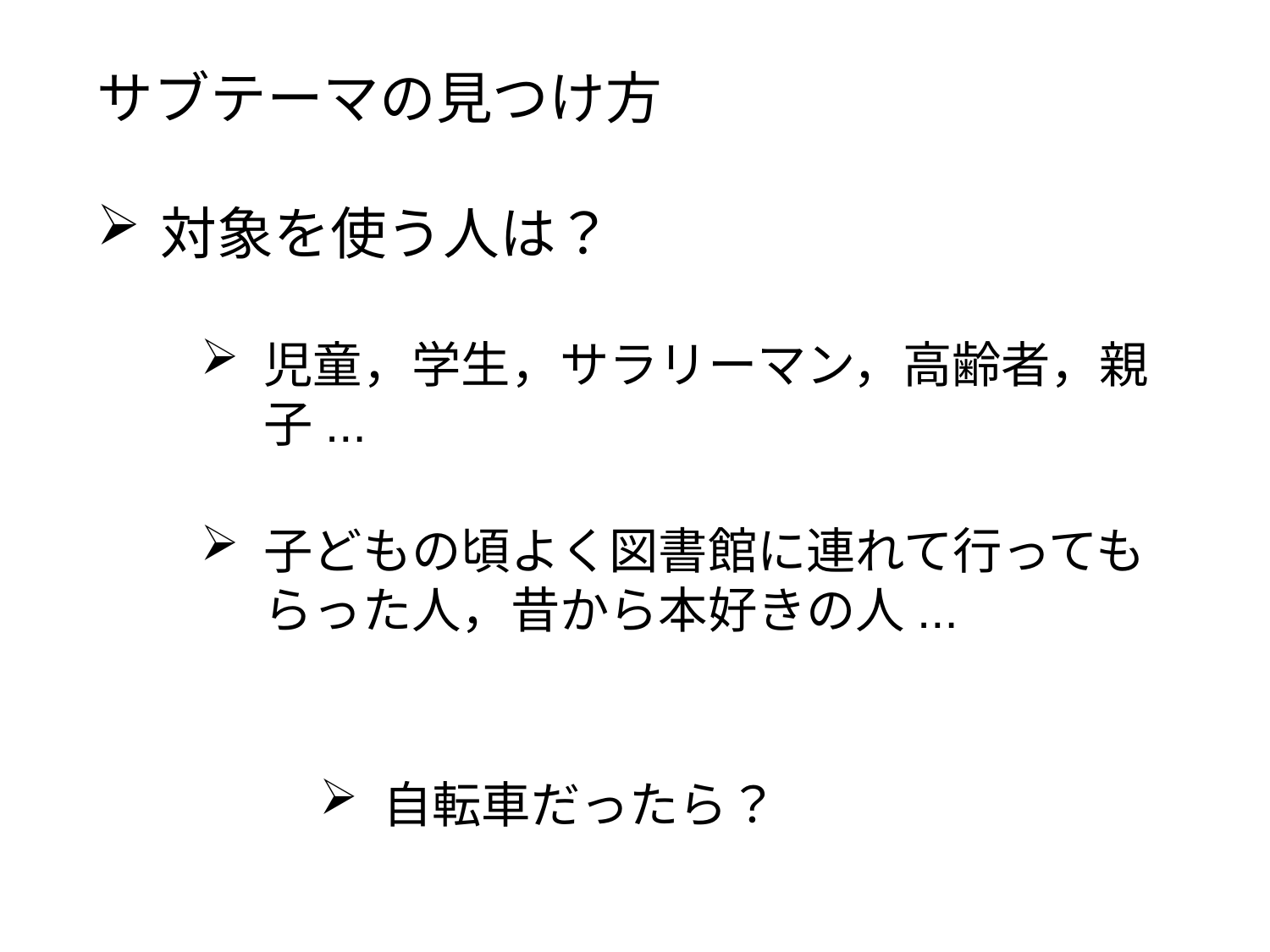

サブテーマの見つけ方

対象を使う人は？

児童，学生，サラリーマン，高齢者，親子...

子どもの頃よく図書館に連れて行ってもらった人，昔から本好きの人...

自転車だったら？